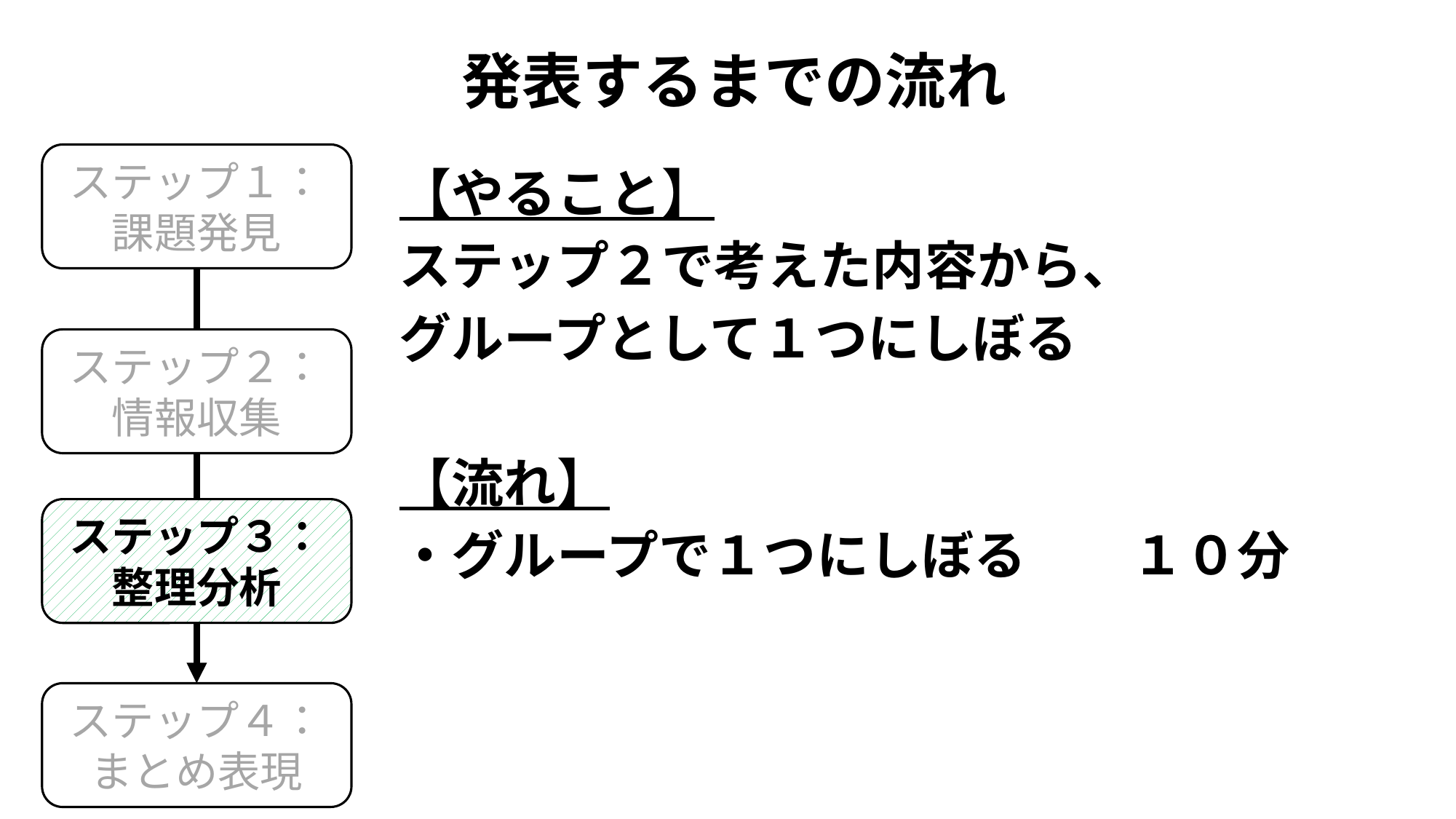

発表するまでの流れ
【やること】
ステップ２で考えた内容から、
グループとして１つにしぼる

【流れ】
・グループで１つにしぼる　　１０分
ステップ１：
課題発見
ステップ２：
情報収集
ステップ３：
整理分析
ステップ４：
まとめ表現